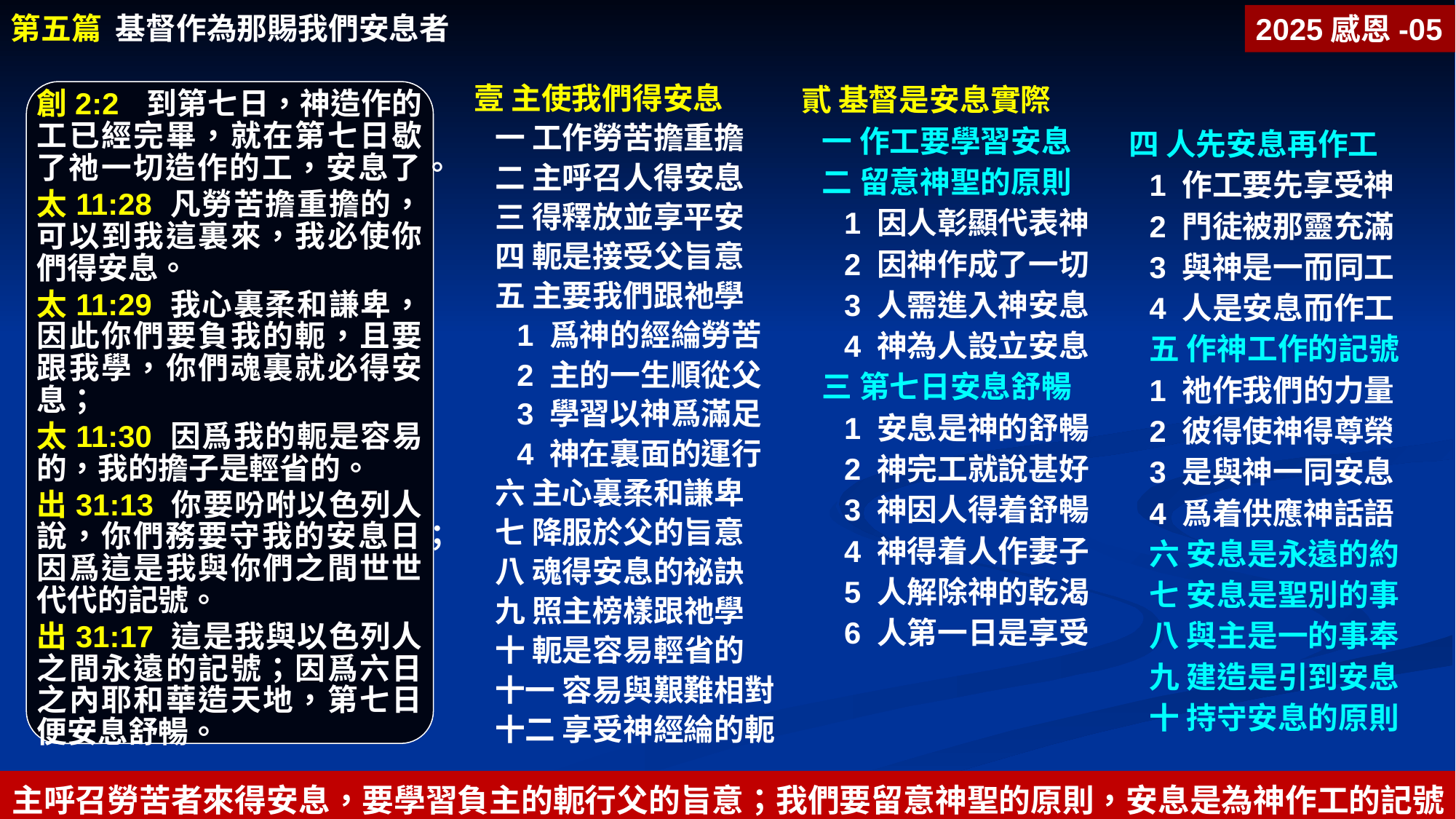

第五篇  基督作為那賜我們安息者
2025感恩-05
壹 主使我們得安息
一 工作勞苦擔重擔
二 主呼召人得安息
三 得釋放並享平安
四 軛是接受父旨意
五 主要我們跟祂學
1 爲神的經綸勞苦
2 主的一生順從父
3 學習以神爲滿足
4 神在裏面的運行
六 主心裏柔和謙卑
七 降服於父的旨意
八 魂得安息的祕訣
九 照主榜樣跟祂學
十 軛是容易輕省的
十一 容易與艱難相對
十二 享受神經綸的軛

貳 基督是安息實際
一 作工要學習安息
二 留意神聖的原則
1 因人彰顯代表神
2 因神作成了一切
3 人需進入神安息
4 神為人設立安息
三 第七日安息舒暢
1 安息是神的舒暢
2 神完工就說甚好
3 神因人得着舒暢
4 神得着人作妻子
5 人解除神的乾渴
6 人第一日是享受

創2:2	到第七日，神造作的工已經完畢，就在第七日歇了祂一切造作的工，安息了。
太11:28 凡勞苦擔重擔的，可以到我這裏來，我必使你們得安息。
太11:29 我心裏柔和謙卑，因此你們要負我的軛，且要跟我學，你們魂裏就必得安息；
太11:30 因爲我的軛是容易的，我的擔子是輕省的。
出31:13 你要吩咐以色列人說，你們務要守我的安息日；因爲這是我與你們之間世世代代的記號。
出31:17 這是我與以色列人之間永遠的記號；因爲六日之內耶和華造天地，第七日便安息舒暢。
四 人先安息再作工
1 作工要先享受神
2 門徒被那靈充滿
3 與神是一而同工
4 人是安息而作工
五 作神工作的記號
1 祂作我們的力量
2 彼得使神得尊榮
3 是與神一同安息
4 爲着供應神話語
六 安息是永遠的約
七 安息是聖別的事
八 與主是一的事奉
九 建造是引到安息
十 持守安息的原則
主呼召勞苦者來得安息，要學習負主的軛行父的旨意；我們要留意神聖的原則，安息是為神作工的記號。